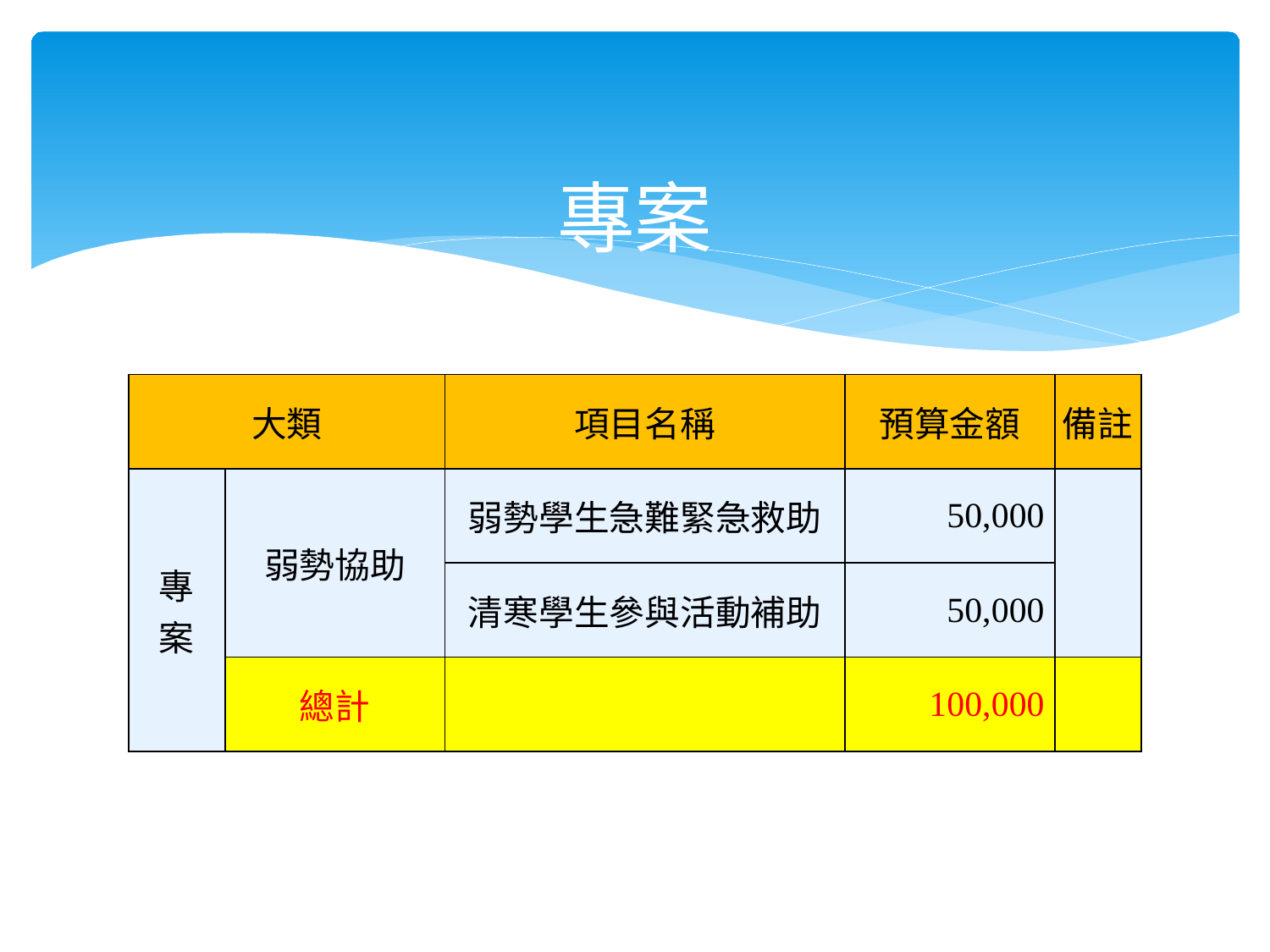

# 專案
| 大類 |  | 項目名稱 | 預算金額 | 備註 |
| --- | --- | --- | --- | --- |
| 專 案 | 弱勢協助 | 弱勢學生急難緊急救助 | 50,000 |  |
|  |  | 清寒學生參與活動補助 | 50,000 |  |
|  | 總計 |  | 100,000 |  |